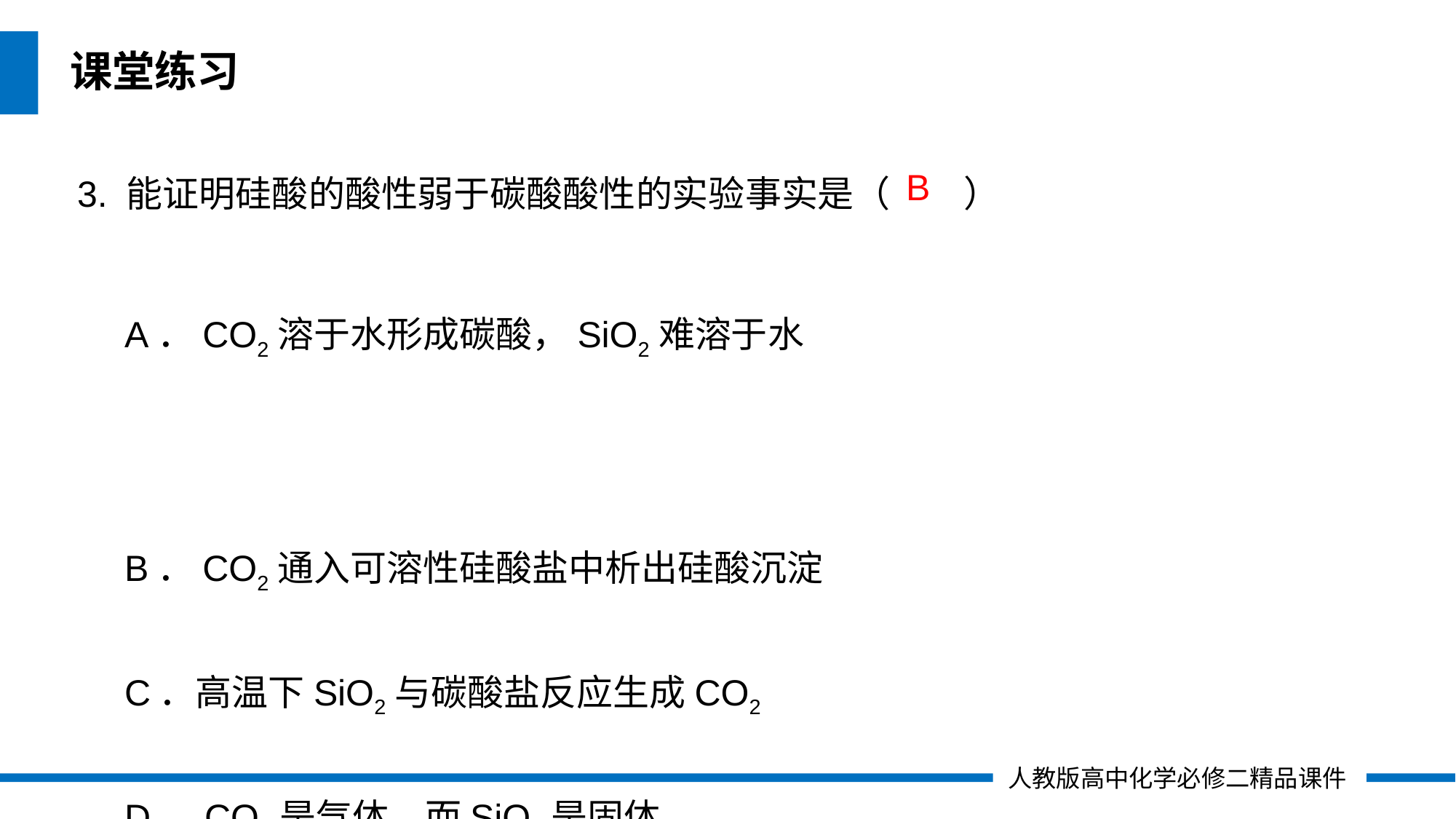

课堂练习
3. 能证明硅酸的酸性弱于碳酸酸性的实验事实是（　　）
B
A．CO2溶于水形成碳酸，SiO2难溶于水
B．CO2通入可溶性硅酸盐中析出硅酸沉淀C．高温下SiO2与碳酸盐反应生成CO2
D．CO2是气体，而SiO2是固体